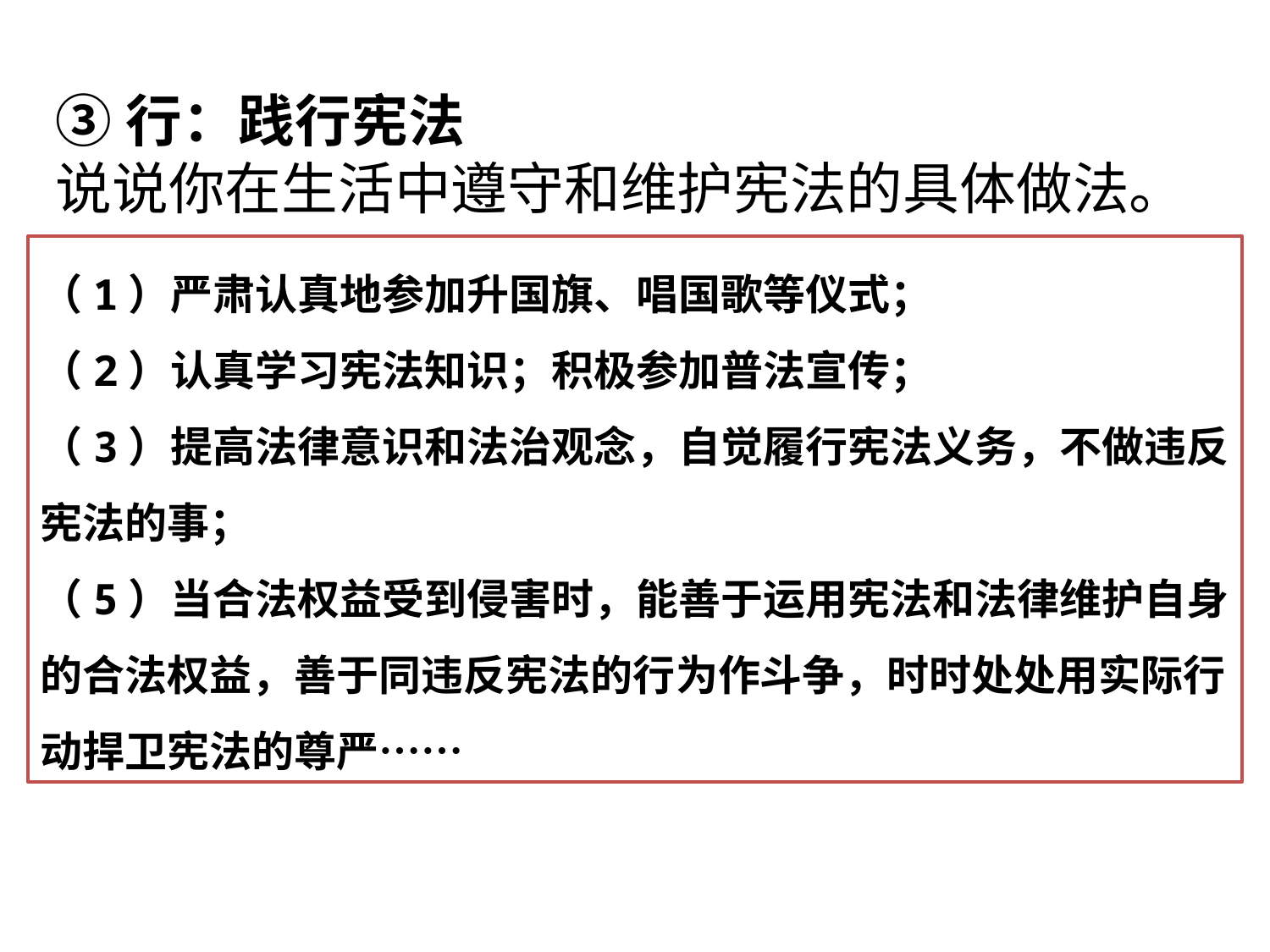

③行：践行宪法
说说你在生活中遵守和维护宪法的具体做法。
（1）严肃认真地参加升国旗、唱国歌等仪式；
（2）认真学习宪法知识；积极参加普法宣传；
（3）提高法律意识和法治观念，自觉履行宪法义务，不做违反宪法的事；
（5）当合法权益受到侵害时，能善于运用宪法和法律维护自身的合法权益，善于同违反宪法的行为作斗争，时时处处用实际行动捍卫宪法的尊严……